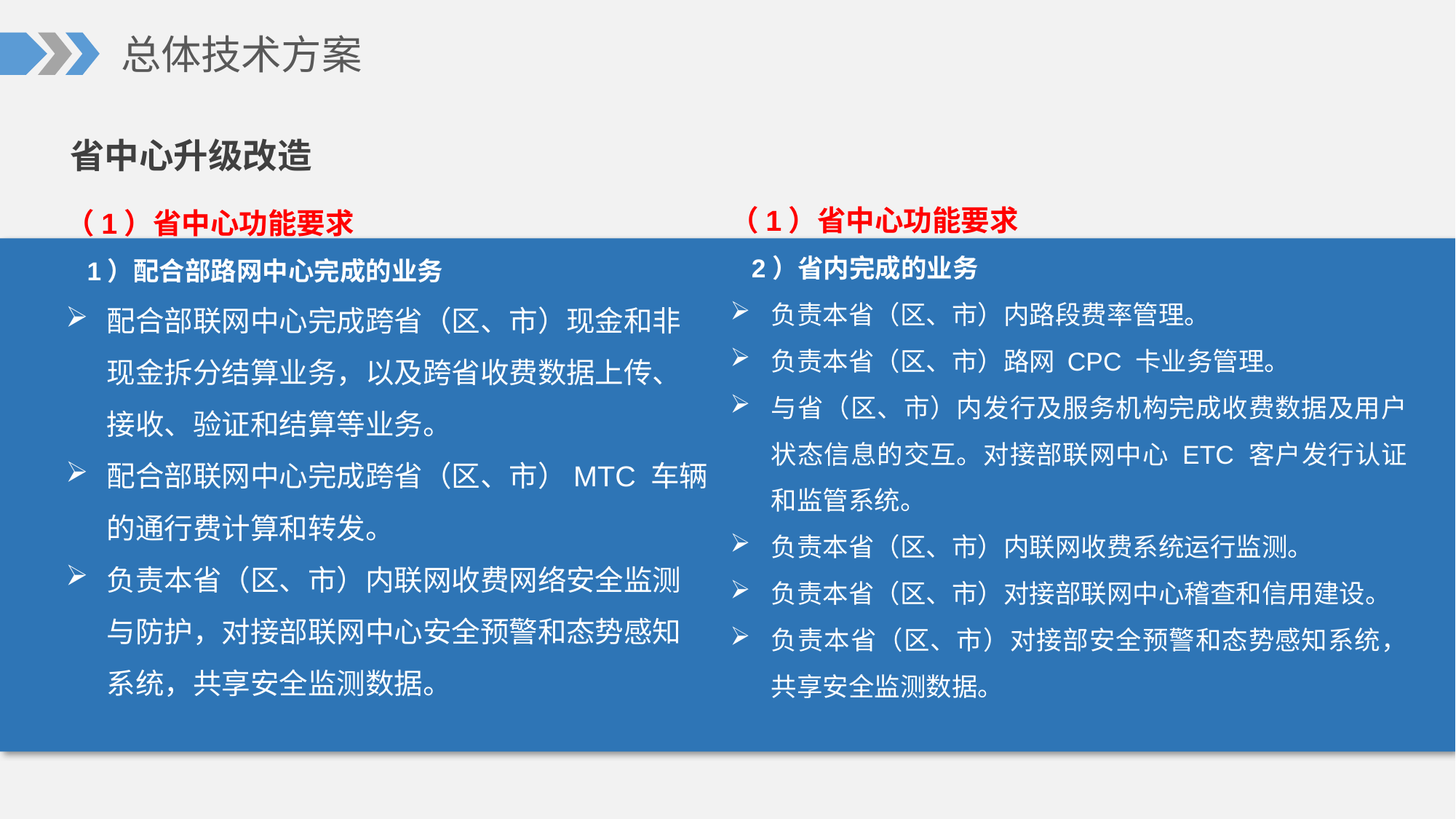

总体技术方案

 省中心升级改造
（1）省中心功能要求
   2）省内完成的业务
负责本省（区、市）内路段费率管理。
负责本省（区、市）路网 CPC 卡业务管理。
与省（区、市）内发行及服务机构完成收费数据及用户状态信息的交互。对接部联网中心 ETC 客户发行认证和监管系统。
负责本省（区、市）内联网收费系统运行监测。
负责本省（区、市）对接部联网中心稽查和信用建设。
负责本省（区、市）对接部安全预警和态势感知系统，共享安全监测数据。
（1）省中心功能要求
   1）配合部路网中心完成的业务
配合部联网中心完成跨省（区、市）现金和非现金拆分结算业务，以及跨省收费数据上传、接收、验证和结算等业务。
配合部联网中心完成跨省（区、市）MTC 车辆的通行费计算和转发。
负责本省（区、市）内联网收费网络安全监测与防护，对接部联网中心安全预警和态势感知系统，共享安全监测数据。